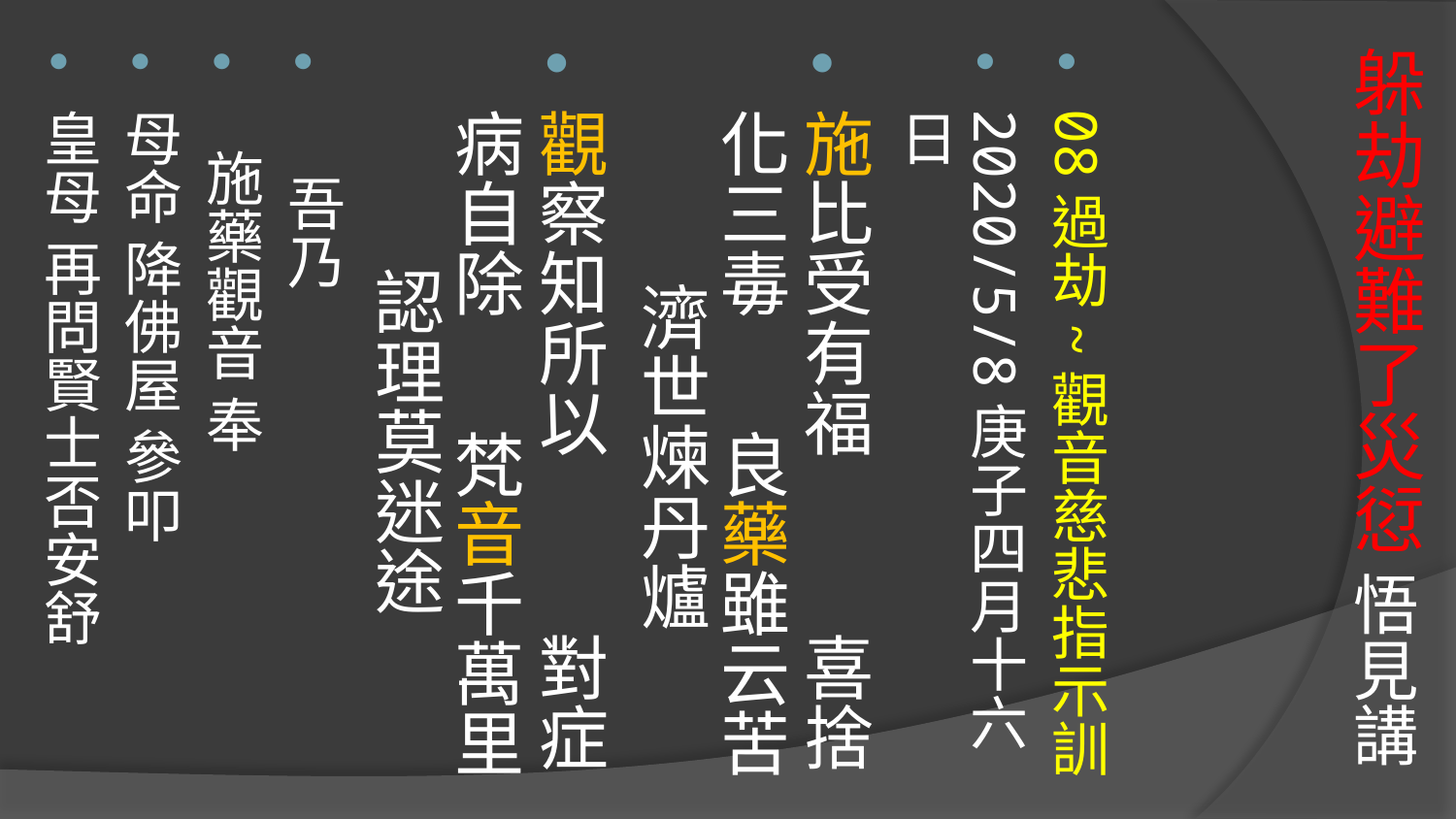

# 躲劫避難了災愆 悟見講
08過劫~觀音慈悲指示訓
2020/5/8庚子四月十六日
施比受有福           喜捨化三毒       良藥雖云苦            濟世煉丹爐
觀察知所以           對症病自除       梵音千萬里           認理莫迷途
    吾乃
  施藥觀音 奉
母命 降佛屋 參叩
皇母 再問賢士否安舒